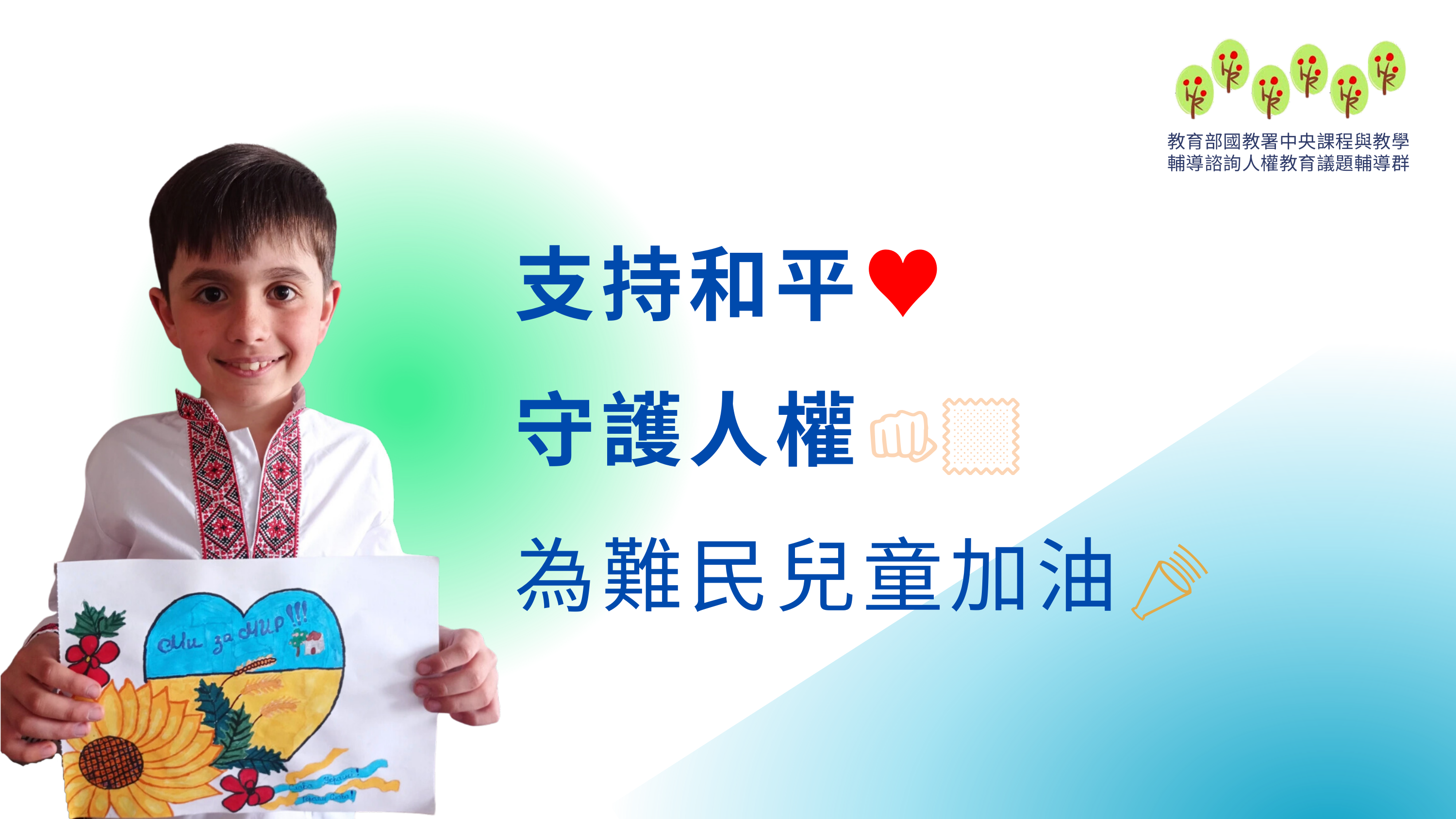

教育部國教署中央課程與教學
輔導諮詢人權教育議題輔導群

支持和平♥
守護人權 👊🏻
為󠇡難󠇡民兒童加油 📣